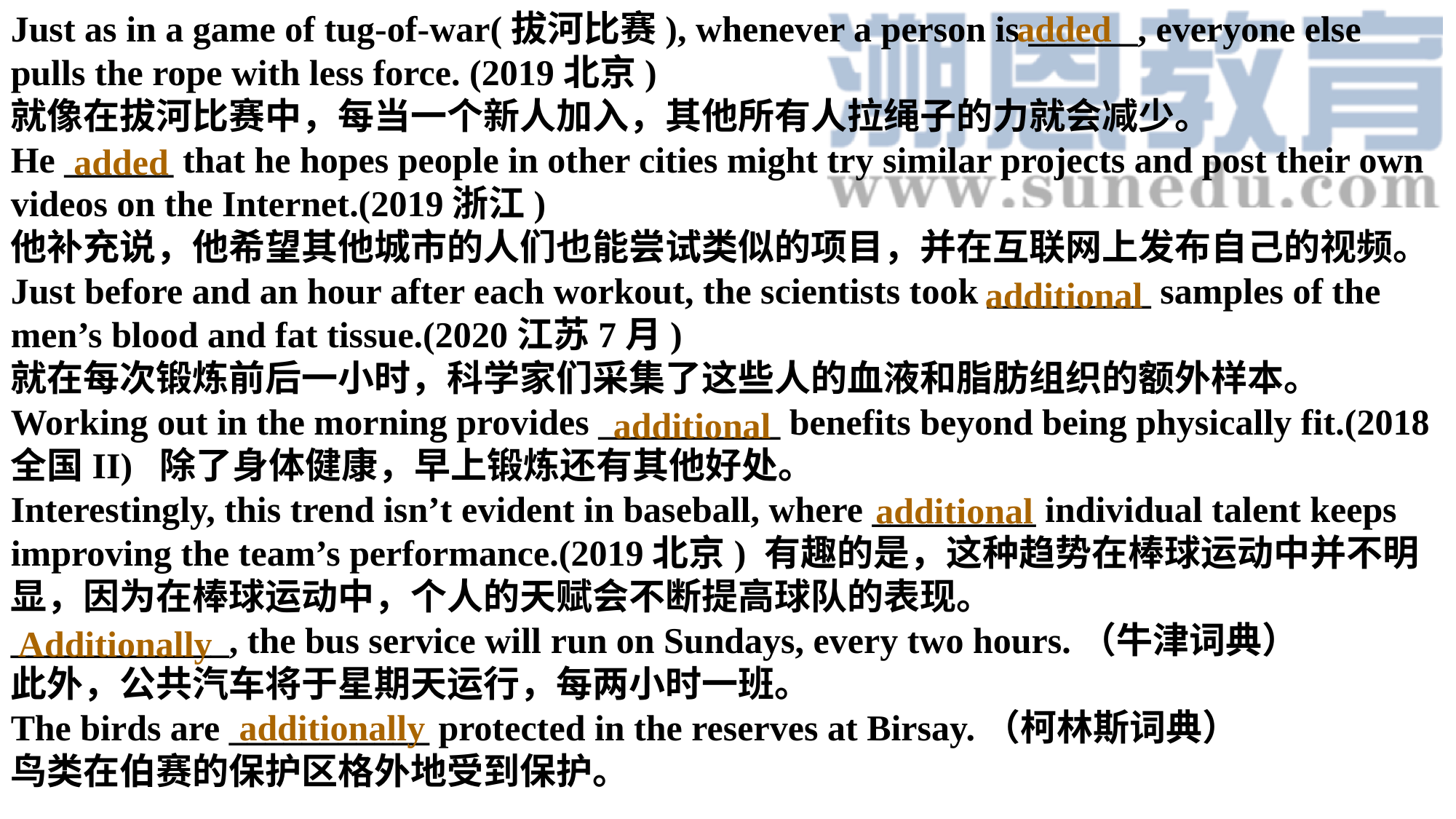

Just as in a game of tug-of-war(拔河比赛), whenever a person is ______, everyone else pulls the rope with less force. (2019北京)
就像在拔河比赛中，每当一个新人加入，其他所有人拉绳子的力就会减少。He ______ that he hopes people in other cities might try similar projects and post their own videos on the Internet.(2019浙江)他补充说，他希望其他城市的人们也能尝试类似的项目，并在互联网上发布自己的视频。
Just before and an hour after each workout, the scientists took _________ samples of the men’s blood and fat tissue.(2020江苏7月)
就在每次锻炼前后一小时，科学家们采集了这些人的血液和脂肪组织的额外样本。
Working out in the morning provides __________ benefits beyond being physically fit.(2018全国II)  除了身体健康，早上锻炼还有其他好处。
Interestingly, this trend isn’t evident in baseball, where _________ individual talent keeps improving the team’s performance.(2019北京) 有趣的是，这种趋势在棒球运动中并不明显，因为在棒球运动中，个人的天赋会不断提高球队的表现。
____________, the bus service will run on Sundays, every two hours.（牛津词典）
此外，公共汽车将于星期天运行，每两小时一班。
The birds are ___________ protected in the reserves at Birsay.（柯林斯词典）
鸟类在伯赛的保护区格外地受到保护。
added
added
additional
additional
additional
Additionally
additionally